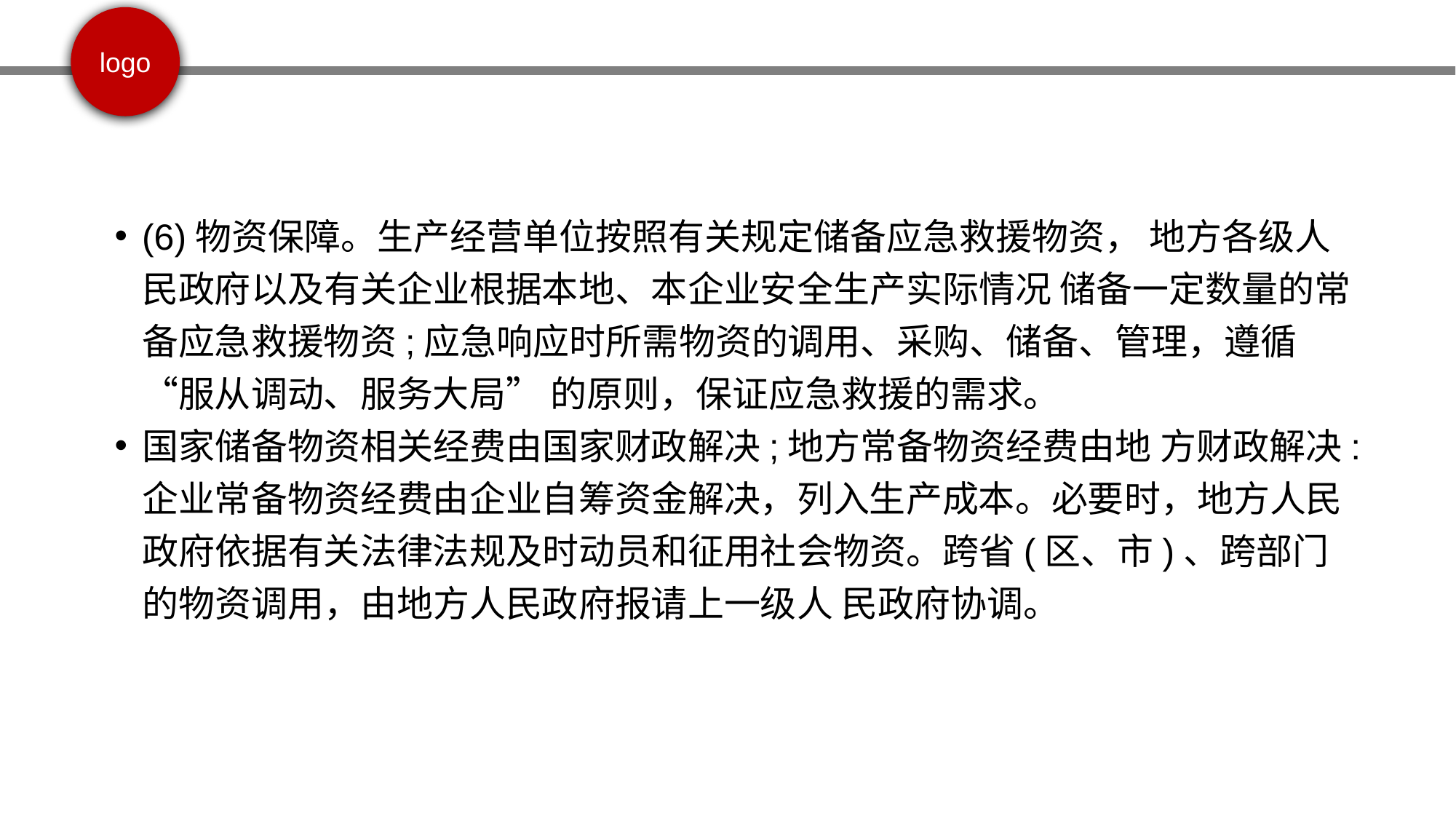

(6)物资保障。生产经营单位按照有关规定储备应急救援物资， 地方各级人民政府以及有关企业根据本地、本企业安全生产实际情况 储备一定数量的常备应急救援物资;应急响应时所需物资的调用、采购、储备、管理，遵循“服从调动、服务大局” 的原则，保证应急救援的需求。
国家储备物资相关经费由国家财政解决;地方常备物资经费由地 方财政解决:企业常备物资经费由企业自筹资金解决，列入生产成本。必要时，地方人民政府依据有关法律法规及时动员和征用社会物资。跨省(区、市)、跨部门的物资调用，由地方人民政府报请上一级人 民政府协调。